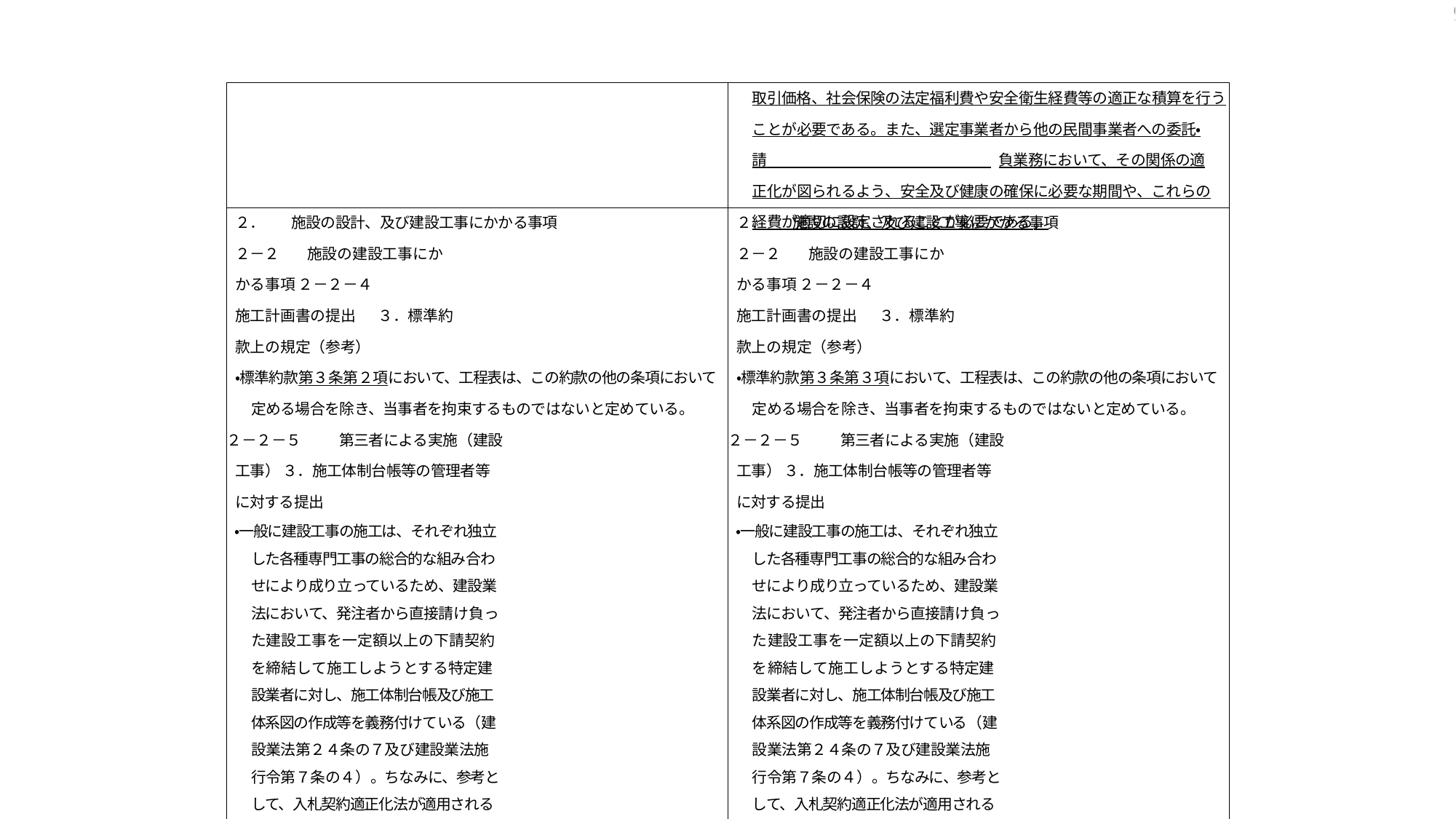

9
|  | 取引価格、社会保険の法定福利費や安全衛生経費等の適正な積算を行う ことが必要である。また、選定事業者から他の民間事業者への委託・請 負業務において、その関係の適正化が図られるよう、安全及び健康の確保に必要な期間や、これらの経費が適切に設定されることが必要である。 |
| --- | --- |
| ２． 施設の設計、及び建設工事にかかる事項 ２－２ 施設の建設工事にかかる事項 ２－２－４ 施工計画書の提出 ３．標準約款上の規定（参考） ・標準約款第３条第２項において、工程表は、この約款の他の条項において定める場合を除き、当事者を拘束するものではないと定めている。 ２－２－５ 第三者による実施（建設工事） ３．施工体制台帳等の管理者等に対する提出 ・一般に建設工事の施工は、それぞれ独立した各種専門工事の総合的な組み合わせにより成り立っているため、建設業法において、発注者から直接請け負った建設工事を一定額以上の下請契約を締結して施工しようとする特定建設業者に対し、施工体制台帳及び施工体系図の作成等を義務付けている（建設業法第２４条の７及び建設業法施行令第７条の４）。ちなみに、参考として、入札契約適正化法が適用される場合には、発注者への施工体制台帳の写しの提出が義務付けられている（入札契約適正化法第１５条第 １項）。 ２－２－７ 工期の変更 ４．関係法令の規定 ・建設業法において、「当事者の一方から設計変更又は工事着手の延期若しくは工事の全部若しくは一部の中止の申出があつた場合における工期の変更、請負代金の額の変更又は損害の負担及びそれらの額の算定方法に関 | ２． 施設の設計、及び建設工事にかかる事項 ２－２ 施設の建設工事にかかる事項 ２－２－４ 施工計画書の提出 ３．標準約款上の規定（参考） ・標準約款第３条第３項において、工程表は、この約款の他の条項において定める場合を除き、当事者を拘束するものではないと定めている。 ２－２－５ 第三者による実施（建設工事） ３．施工体制台帳等の管理者等に対する提出 ・一般に建設工事の施工は、それぞれ独立した各種専門工事の総合的な組み合わせにより成り立っているため、建設業法において、発注者から直接請け負った建設工事を一定額以上の下請契約を締結して施工しようとする特定建設業者に対し、施工体制台帳及び施工体系図の作成等を義務付けている（建設業法第２４条の７及び建設業法施行令第７条の４）。ちなみに、参考として、入札契約適正化法が適用される場合には、発注者への施工体制台帳の写しの提出が義務付けられている（入札契約適正化法第１５条第 ２項）。 ２－２－７ 工期の変更 ４．関係法令の規定 ・建設業法において、「当事者の一方から設計変更又は工事着手の延期若しくは工事の全部若しくは一部の中止の申出があつた場合における工期の変更、請負代金の額の変更又は損害の負担及びそれらの額の算定方法に関 |